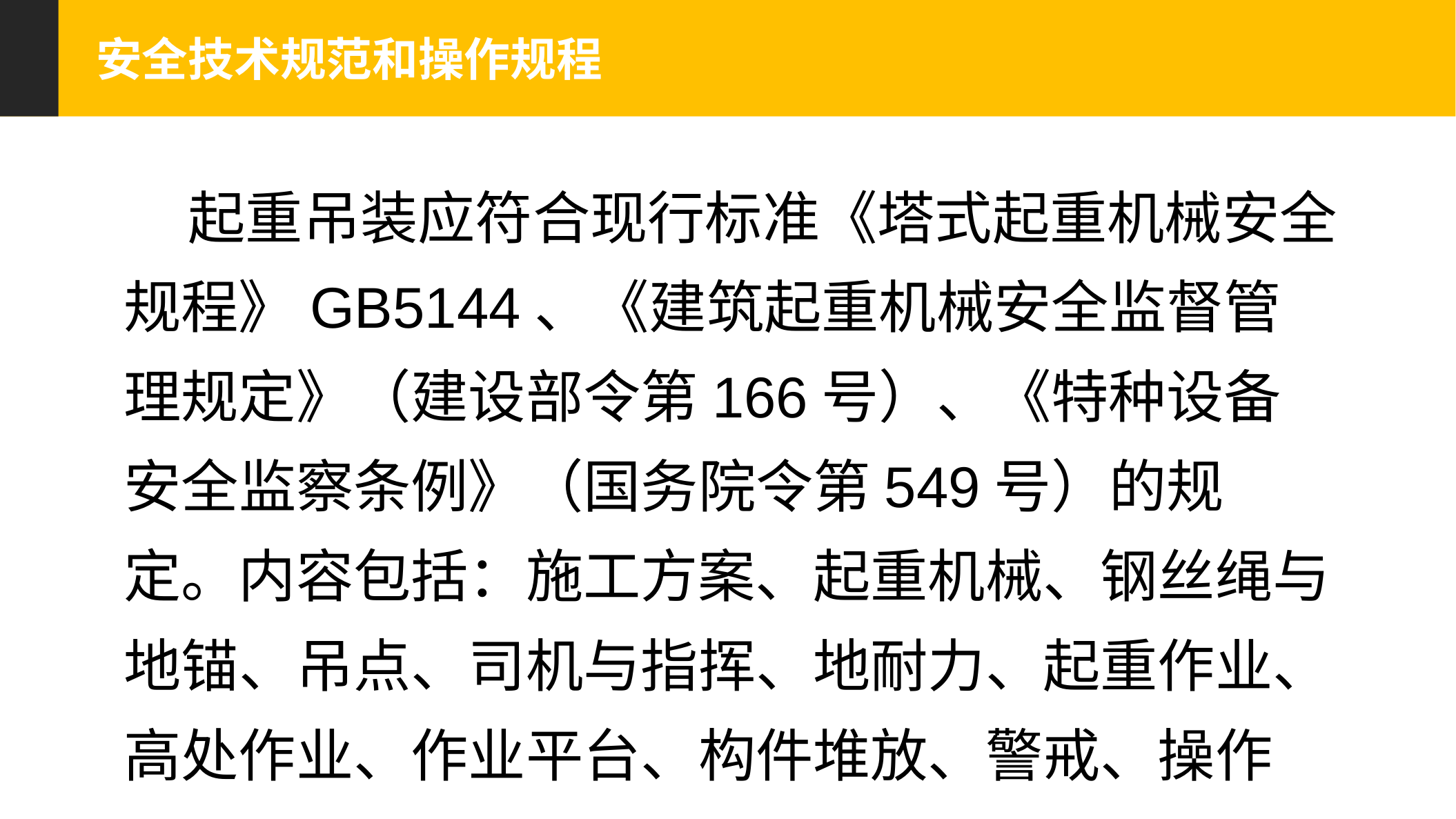

安全技术规范和操作规程
    起重吊装应符合现行标准《塔式起重机械安全规程》GB5144、《建筑起重机械安全监督管理规定》（建设部令第166号）、《特种设备安全监察条例》（国务院令第549号）的规定。内容包括：施工方案、起重机械、钢丝绳与地锚、吊点、司机与指挥、地耐力、起重作业、高处作业、作业平台、构件堆放、警戒、操作工。